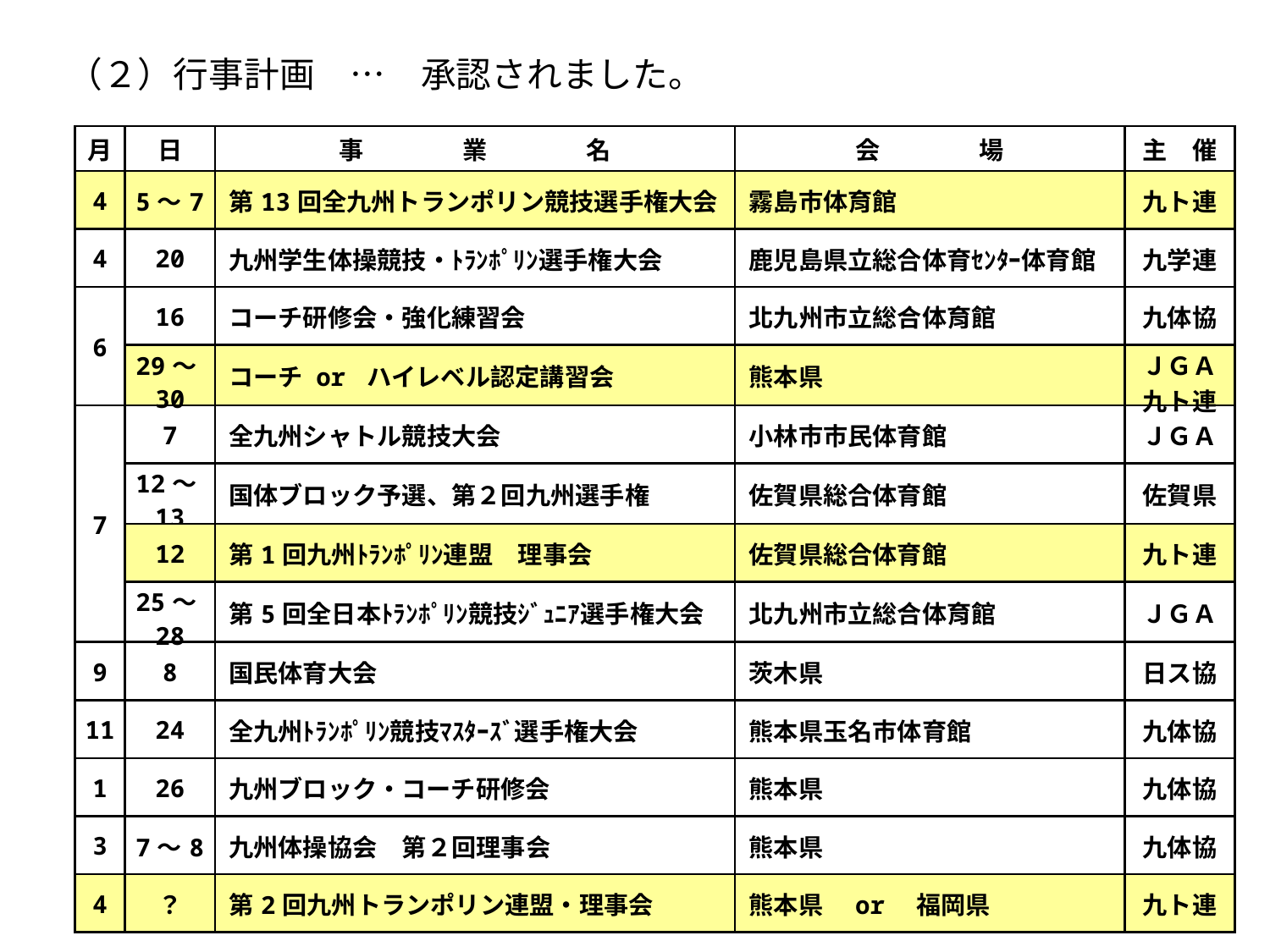

# （２）行事計画　…　承認されました。
| 月 | 日 | 事　　　　業　　　　名 | 会　　　　場 | 主　催 |
| --- | --- | --- | --- | --- |
| 4 | 5～7 | 第13回全九州トランポリン競技選手権大会 | 霧島市体育館 | 九ト連 |
| 4 | 20 | 九州学生体操競技・ﾄﾗﾝﾎﾟﾘﾝ選手権大会 | 鹿児島県立総合体育ｾﾝﾀｰ体育館 | 九学連 |
| 6 | 16 | コーチ研修会・強化練習会 | 北九州市立総合体育館 | 九体協 |
|  | 29～30 | コーチ or ハイレベル認定講習会 | 熊本県 | ＪＧＡ 九ト連 |
| 7 | 7 | 全九州シャトル競技大会 | 小林市市民体育館 | ＪＧＡ |
|  | 12～13 | 国体ブロック予選、第２回九州選手権 | 佐賀県総合体育館 | 佐賀県 |
|  | 12 | 第1回九州ﾄﾗﾝﾎﾟﾘﾝ連盟　理事会 | 佐賀県総合体育館 | 九ト連 |
|  | 25～28 | 第5回全日本ﾄﾗﾝﾎﾟﾘﾝ競技ｼﾞｭﾆｱ選手権大会 | 北九州市立総合体育館 | ＪＧＡ |
| 9 | 8 | 国民体育大会 | 茨木県 | 日ス協 |
| 11 | 24 | 全九州ﾄﾗﾝﾎﾟﾘﾝ競技ﾏｽﾀｰｽﾞ選手権大会 | 熊本県玉名市体育館 | 九体協 |
| 1 | 26 | 九州ブロック・コーチ研修会 | 熊本県 | 九体協 |
| 3 | 7～8 | 九州体操協会　第２回理事会 | 熊本県 | 九体協 |
| 4 | ？ | 第2回九州トランポリン連盟・理事会 | 熊本県　or　福岡県 | 九ト連 |